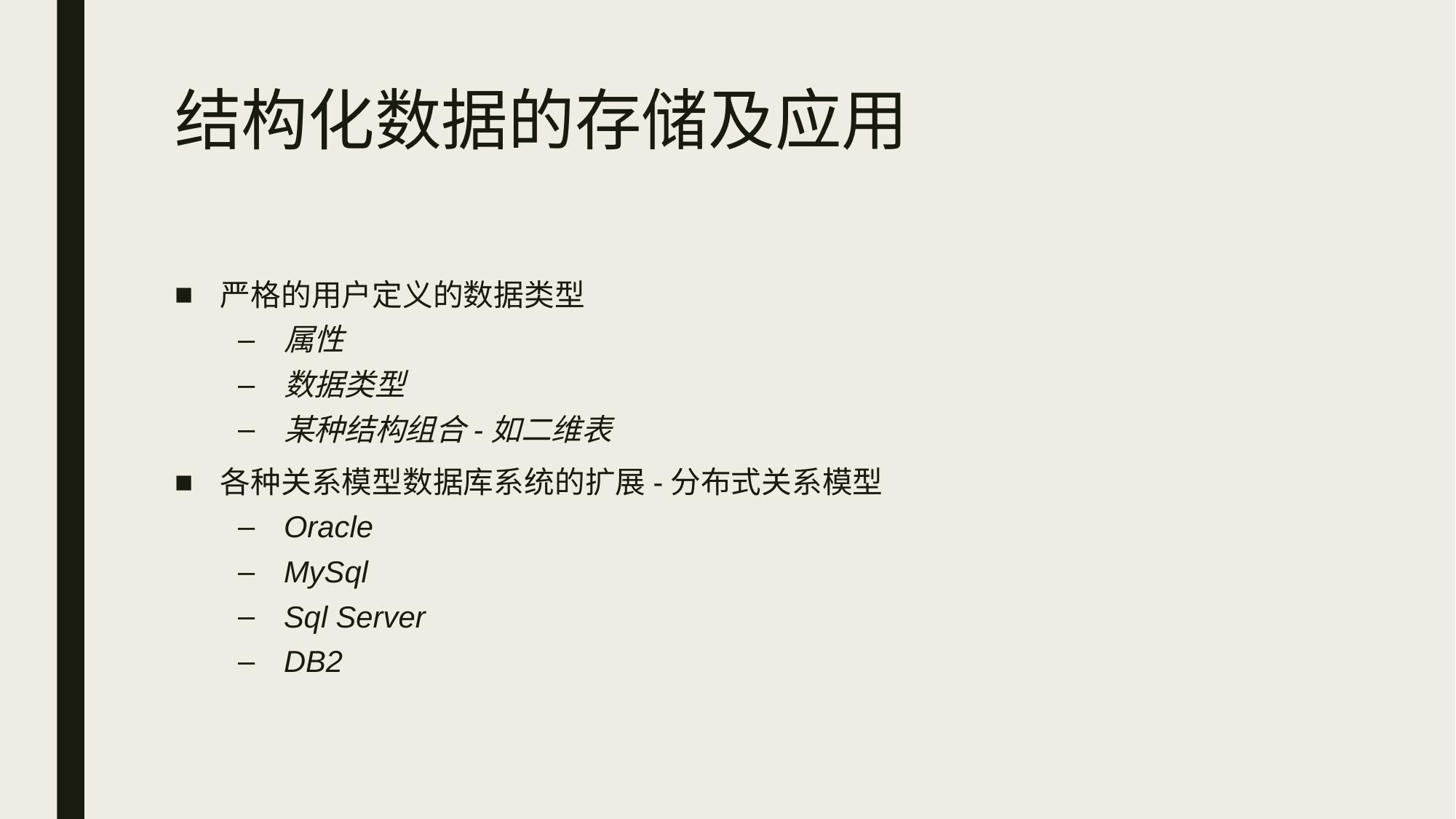

# 结构化数据的存储及应用
严格的用户定义的数据类型
属性
数据类型
某种结构组合-如二维表
各种关系模型数据库系统的扩展-分布式关系模型
Oracle
MySql
Sql Server
DB2